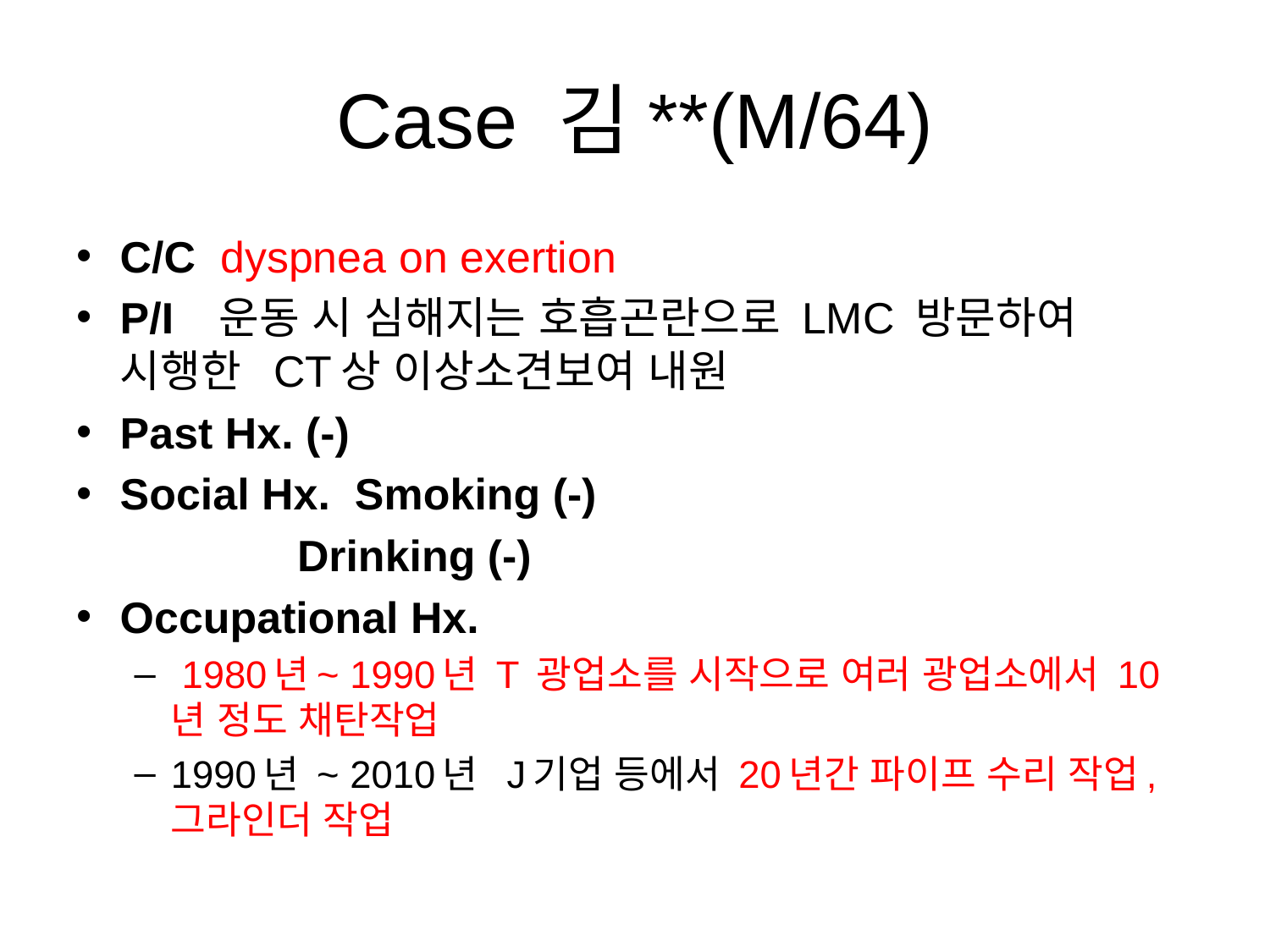

# Case 김**(M/64)
C/C  dyspnea on exertion
P/I   운동 시 심해지는 호흡곤란으로 LMC 방문하여 시행한  CT상 이상소견보여 내원
Past Hx. (-)
Social Hx.  Smoking (-)
                  Drinking (-)
Occupational Hx.
 1980년~ 1990년 T 광업소를 시작으로 여러 광업소에서 10년 정도 채탄작업
1990년 ~ 2010년  J기업 등에서 20년간 파이프 수리 작업, 그라인더 작업